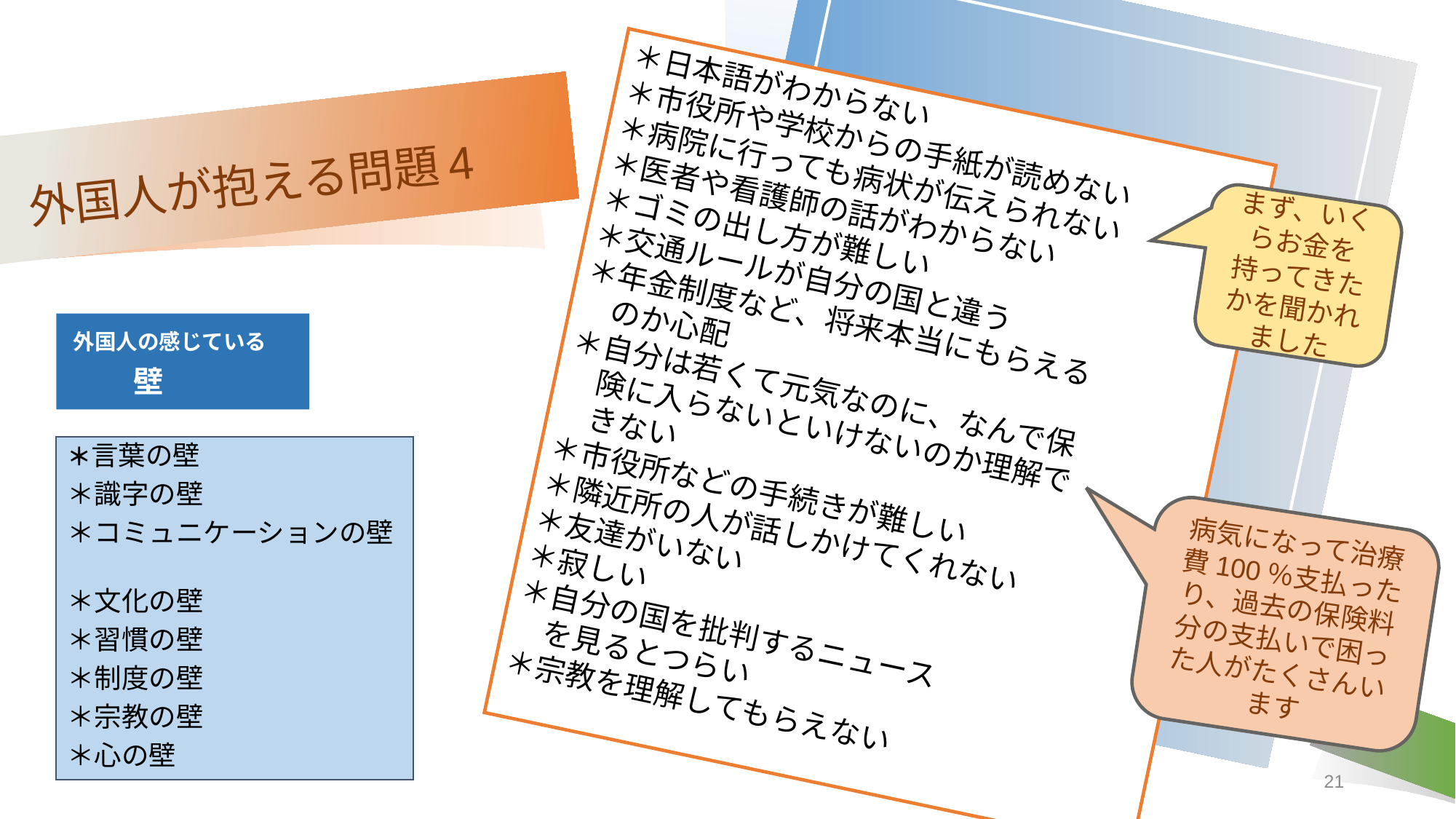

＊日本語がわからない
＊市役所や学校からの手紙が読めない
＊病院に行っても病状が伝えられない
＊医者や看護師の話がわからない
＊ゴミの出し方が難しい
＊交通ルールが自分の国と違う
＊年金制度など、将来本当にもらえる
　のか心配
＊自分は若くて元気なのに、なんで保
　険に入らないといけないのか理解で
　きない
＊市役所などの手続きが難しい
＊隣近所の人が話しかけてくれない
＊友達がいない
＊寂しい
＊自分の国を批判するニュース
　を見るとつらい
＊宗教を理解してもらえない

# 外国人が抱える問題4
まず、いくらお金を持ってきたかを聞かれました
外国人の感じている
　　壁
＊言葉の壁
＊識字の壁
＊コミュニケーションの壁
＊文化の壁
＊習慣の壁
＊制度の壁
＊宗教の壁
＊心の壁

病気になって治療費100％支払ったり、過去の保険料分の支払いで困った人がたくさんいます
21